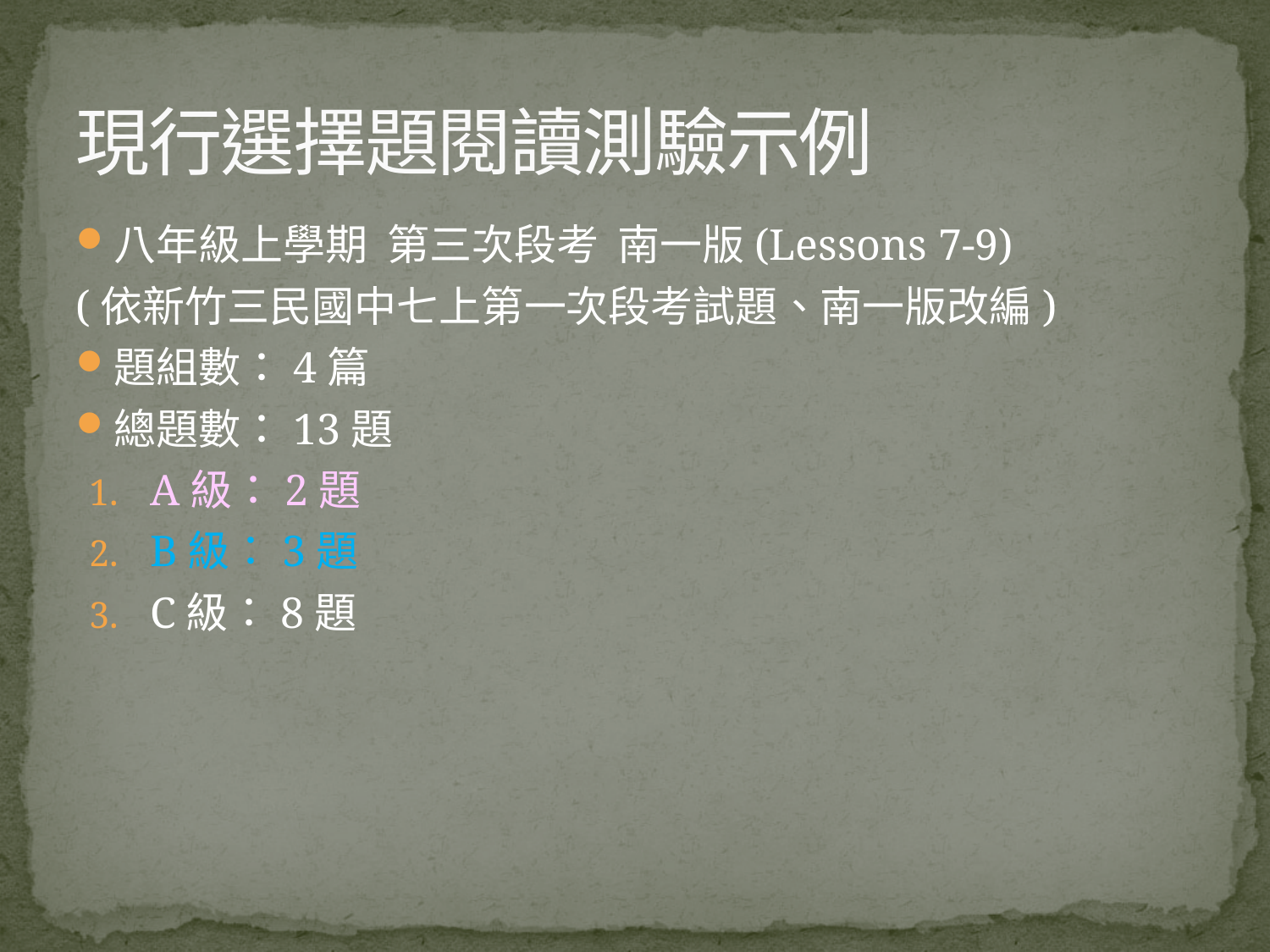

# 現行選擇題閱讀測驗示例
八年級上學期  第三次段考  南一版(Lessons 7-9)
(依新竹三民國中七上第一次段考試題、南一版改編)
題組數：4篇
總題數：13題
A級：2題
B級：3題
C級：8題